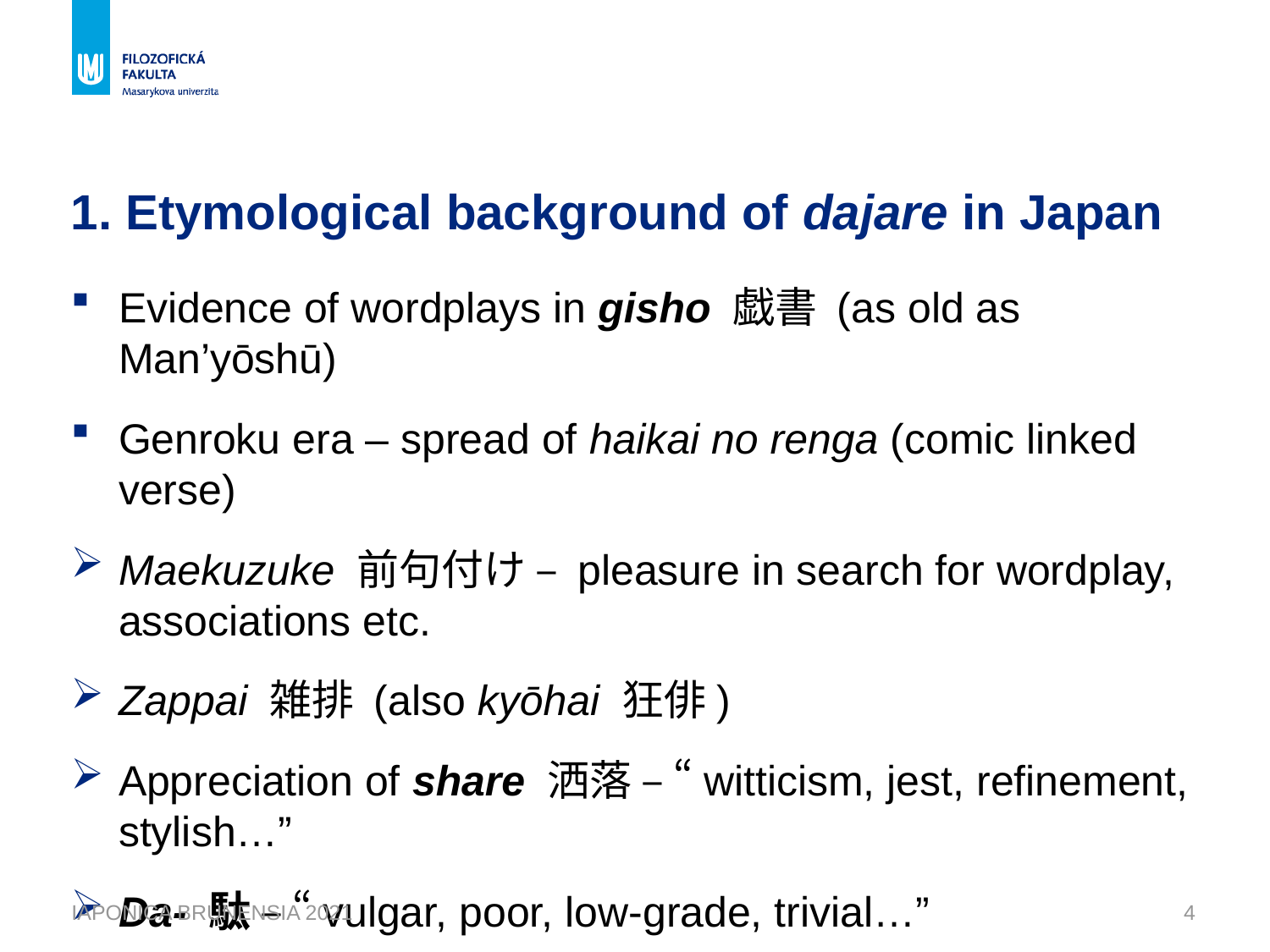

# 1. Etymological background of dajare in Japan
Evidence of wordplays in gisho 戯書 (as old as Man’yōshū)
Genroku era – spread of haikai no renga (comic linked verse)
Maekuzuke 前句付け – pleasure in search for wordplay, associations etc.
Zappai 雑排 (also kyōhai 狂俳)
Appreciation of share 洒落 – “witticism, jest, refinement, stylish…”
Da- 駄 – “vulgar, poor, low-grade, trivial…”

IAPONICA BRUNENSIA 2021
4